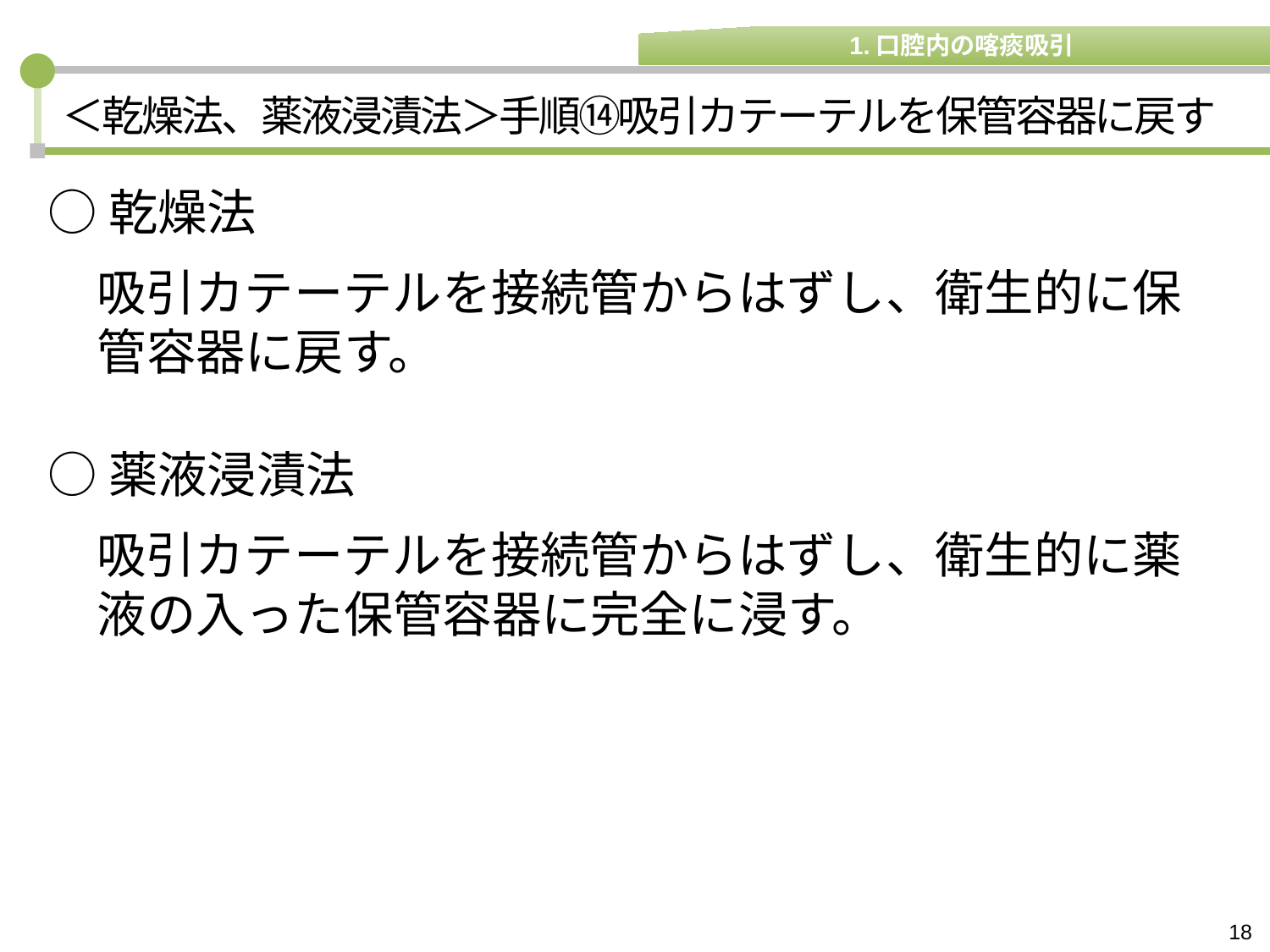

1.口腔内の喀痰吸引
# ＜乾燥法、薬液浸漬法＞手順⑭吸引カテーテルを保管容器に戻す
○乾燥法
　吸引カテーテルを接続管からはずし、衛生的に保管容器に戻す。
○薬液浸漬法
　吸引カテーテルを接続管からはずし、衛生的に薬液の入った保管容器に完全に浸す。
18